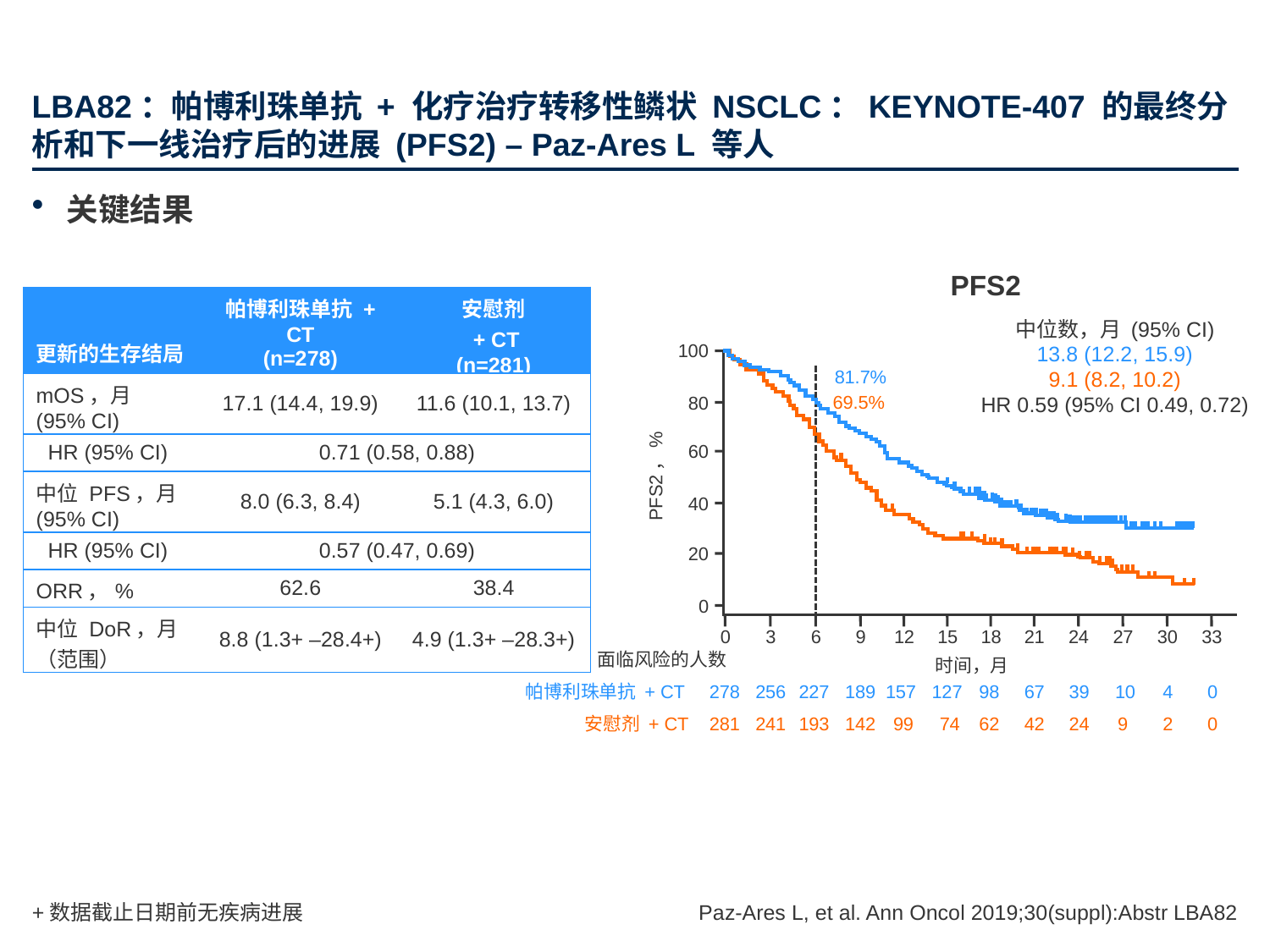

# LBA82：帕博利珠单抗 + 化疗治疗转移性鳞状 NSCLC：KEYNOTE-407 的最终分析和下一线治疗后的进展 (PFS2) – Paz-Ares L 等人
关键结果
PFS2
| 更新的生存结局 | 帕博利珠单抗 + CT (n=278) | 安慰剂 + CT (n=281) |
| --- | --- | --- |
| mOS，月 (95% CI) | 17.1 (14.4, 19.9) | 11.6 (10.1, 13.7) |
| HR (95% CI) | 0.71 (0.58, 0.88) |  |
| 中位 PFS，月 (95% CI) | 8.0 (6.3, 8.4) | 5.1 (4.3, 6.0) |
| HR (95% CI) | 0.57 (0.47, 0.69) |  |
| ORR，% | 62.6 | 38.4 |
| 中位 DoR，月（范围） | 8.8 (1.3+ –28.4+) | 4.9 (1.3+ –28.3+) |
中位数，月 (95% CI)
13.8 (12.2, 15.9)
9.1 (8.2, 10.2)
HR 0.59 (95% CI 0.49, 0.72)
100

81.7%
69.5%
80

60

PFS2，%
40

20

0

0
3
6
9
12
15
18
21
24
27
30
33
面临风险的人数
时间，月
帕博利珠单抗 + CT
39
278
256
227
189
157
127
98
 10
4
0
67
安慰剂 + CT
281
241
193
142
 99
 74
62
9
2
0
42
24
Paz-Ares L, et al. Ann Oncol 2019;30(suppl):Abstr LBA82
+数据截止日期前无疾病进展